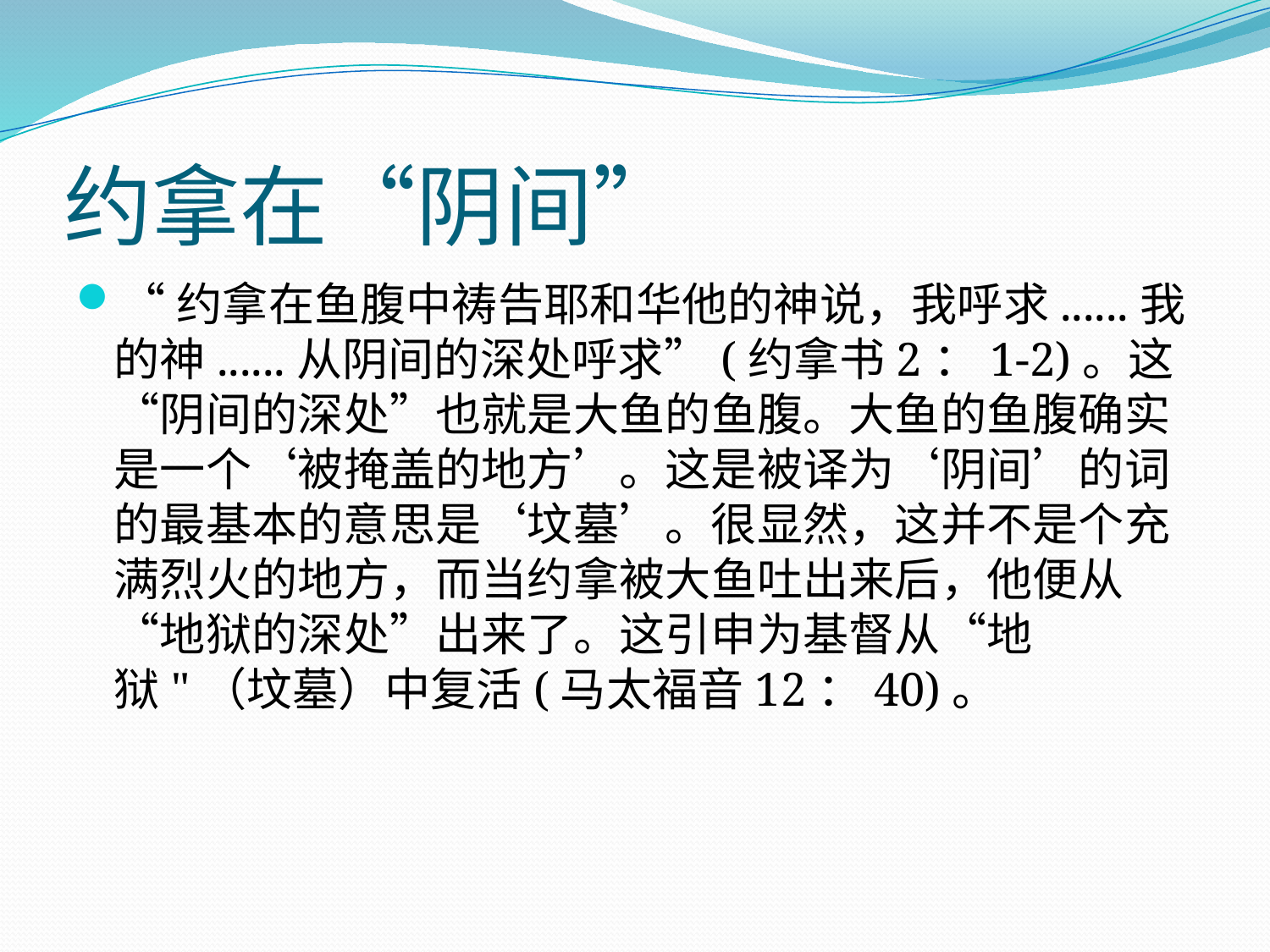

# 约拿在“阴间”
“约拿在鱼腹中祷告耶和华他的神说，我呼求......我的神......从阴间的深处呼求”(约拿书2：1-2)。这“阴间的深处”也就是大鱼的鱼腹。大鱼的鱼腹确实是一个‘被掩盖的地方’。这是被译为‘阴间’的词的最基本的意思是‘坟墓’。很显然，这并不是个充满烈火的地方，而当约拿被大鱼吐出来后，他便从“地狱的深处”出来了。这引申为基督从“地狱"（坟墓）中复活(马太福音12：40)。